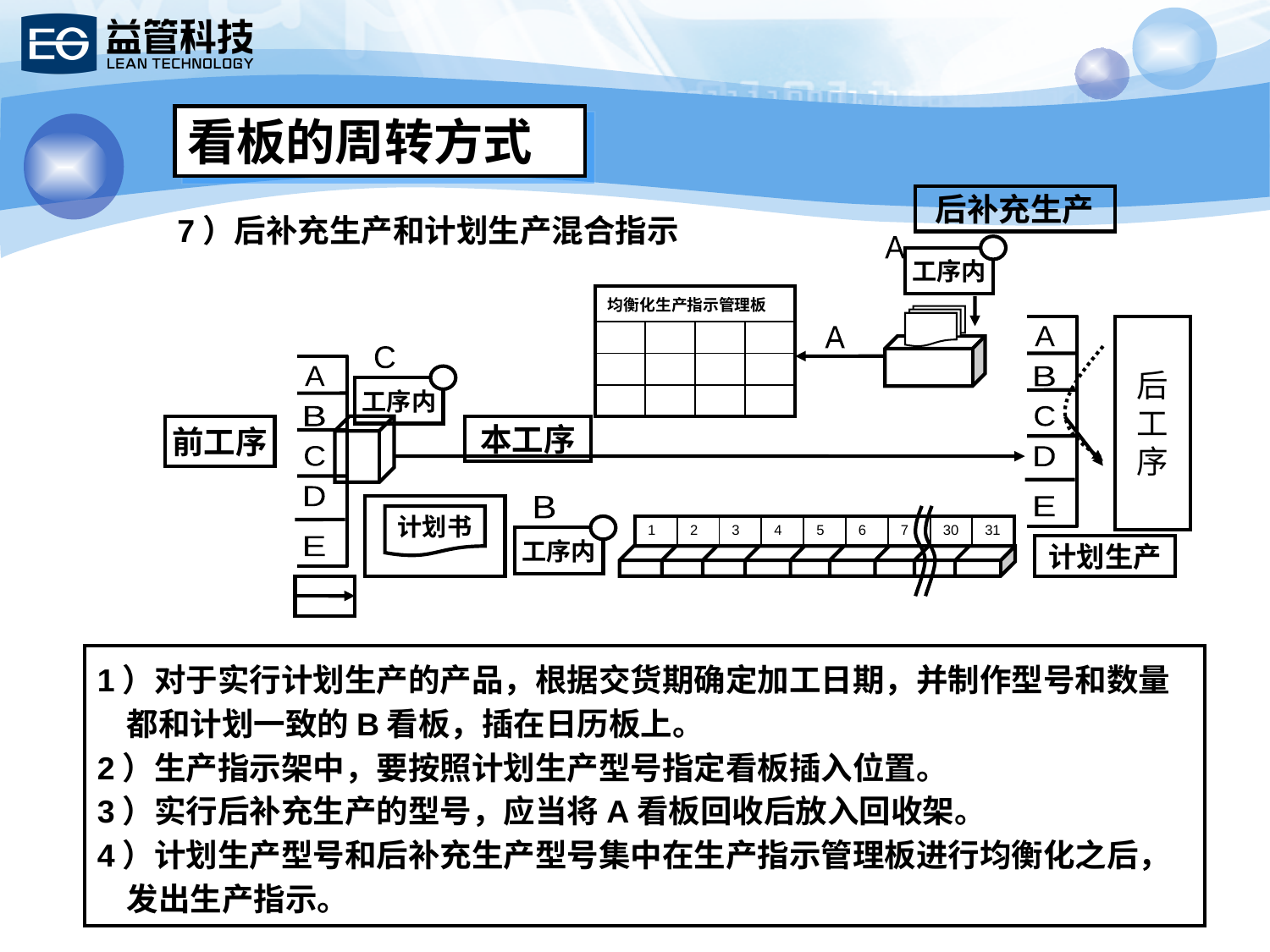

看板的周转方式
后补充生产
7）后补充生产和计划生产混合指示
A

工序内
| 均衡化生产指示管理板 |  |  |  |
| --- | --- | --- | --- |
|  |  |  |  |
|  |  |  |  |
|  |  |  |  |
本工序商店

A
B
C
D
E
后工序
A

C

A
B
C
D
E

工序内
看板回收搁架
前工序

本工序

日历板

B
计划书

工序内
| 1 | 2 | 3 | 4 | 5 | 6 | 7 | 30 | 31 |
| --- | --- | --- | --- | --- | --- | --- | --- | --- |
计划生产

1）对于实行计划生产的产品，根据交货期确定加工日期，并制作型号和数量
   都和计划一致的B看板，插在日历板上。
2）生产指示架中，要按照计划生产型号指定看板插入位置。
3）实行后补充生产的型号，应当将A看板回收后放入回收架。
4）计划生产型号和后补充生产型号集中在生产指示管理板进行均衡化之后，
   发出生产指示。